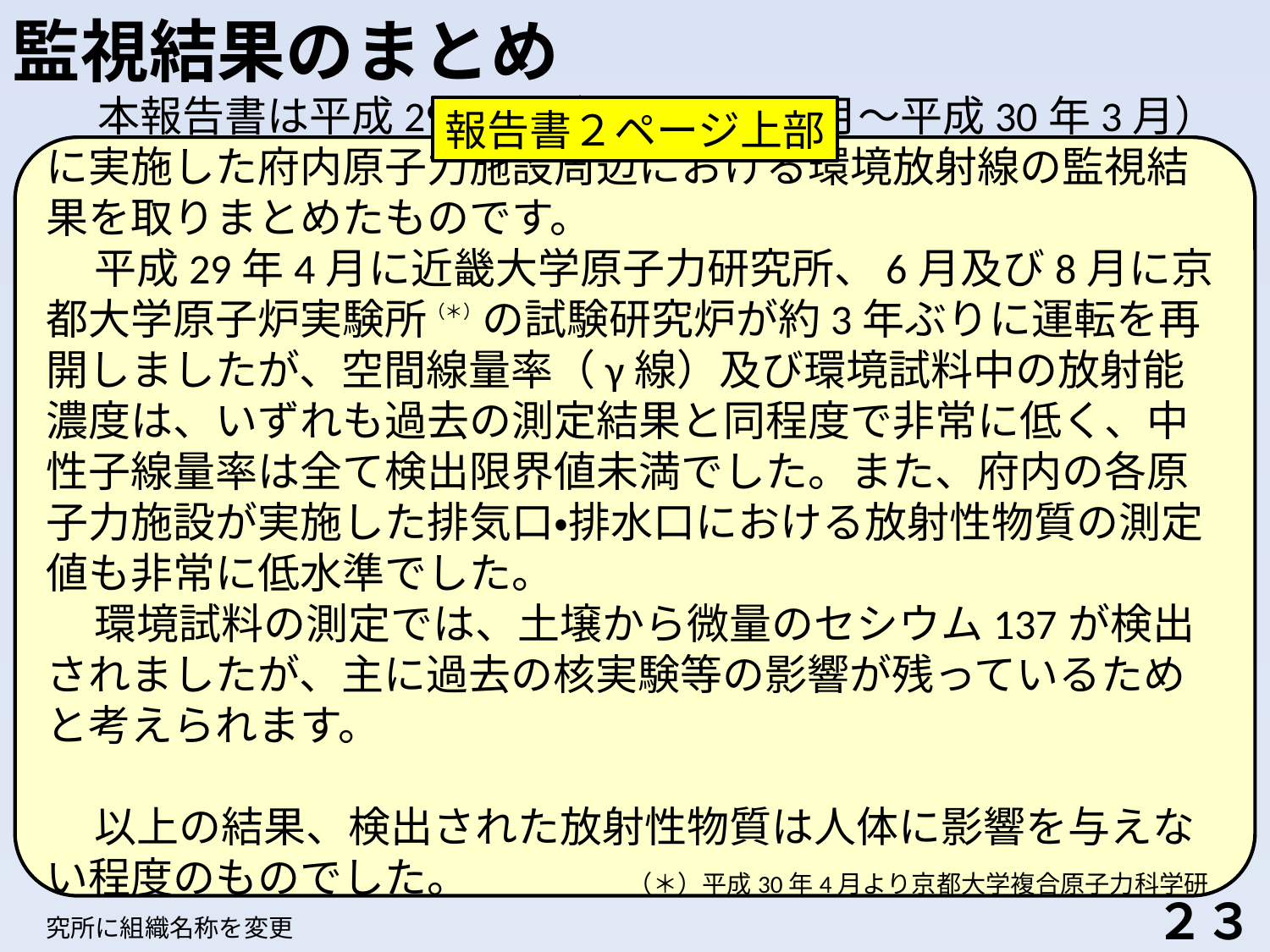

監視結果のまとめ
報告書２ページ上部
　 本報告書は平成29年度（平成29年4月～平成30年3月）に実施した府内原子力施設周辺における環境放射線の監視結果を取りまとめたものです。
    平成29年4月に近畿大学原子力研究所、6月及び8月に京都大学原子炉実験所（＊）の試験研究炉が約3年ぶりに運転を再開しましたが、空間線量率（γ線）及び環境試料中の放射能濃度は、いずれも過去の測定結果と同程度で非常に低く、中性子線量率は全て検出限界値未満でした。また、府内の各原子力施設が実施した排気口・排水口における放射性物質の測定値も非常に低水準でした。
    環境試料の測定では、土壌から微量のセシウム137が検出されましたが、主に過去の核実験等の影響が残っているためと考えられます。
    以上の結果、検出された放射性物質は人体に影響を与えない程度のものでした。　　　　　（＊）平成30年4月より京都大学複合原子力科学研究所に組織名称を変更
２３